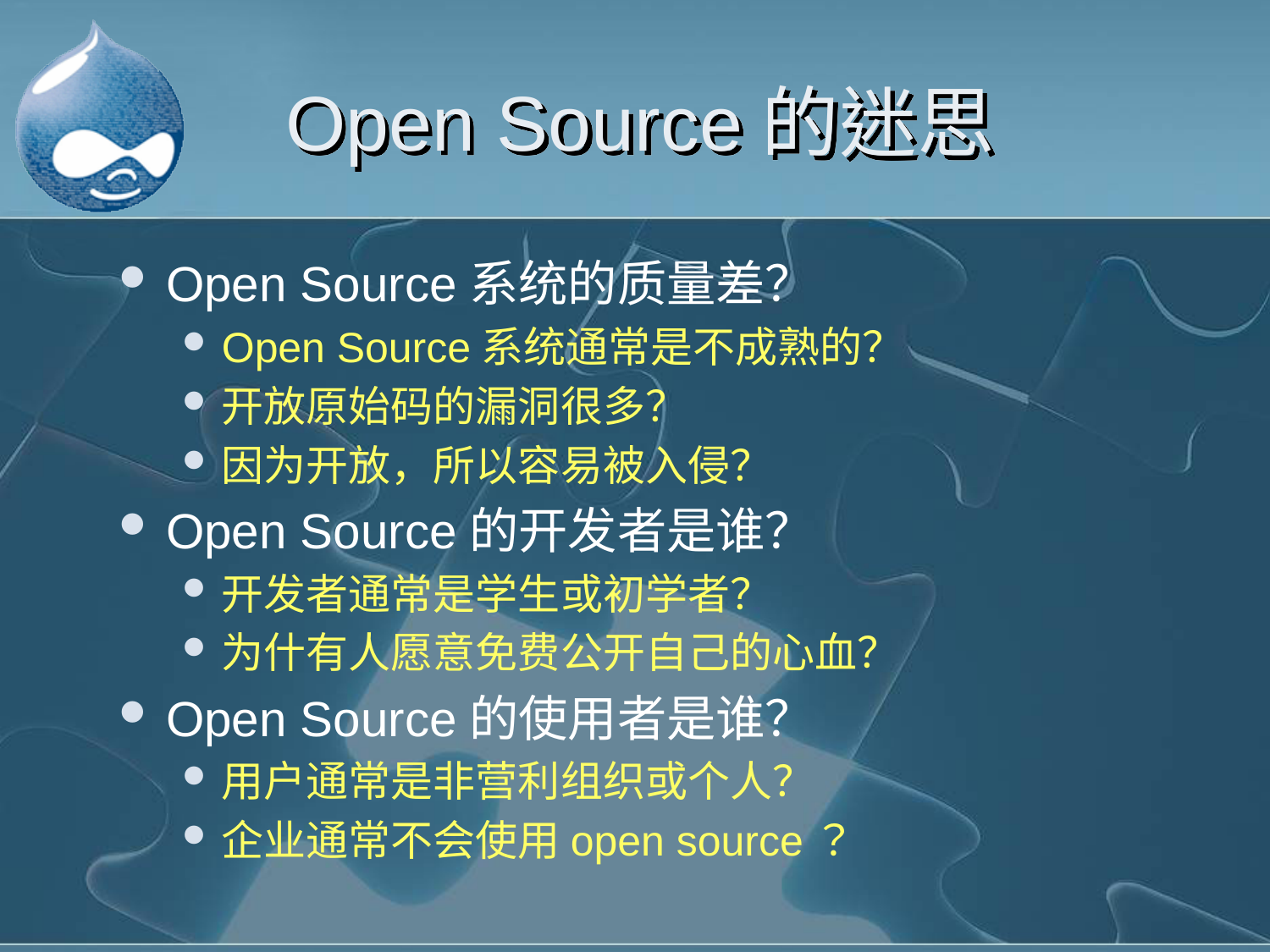

# Open Source的迷思
Open Source系统的质量差？
Open Source系统通常是不成熟的？
开放原始码的漏洞很多？
因为开放，所以容易被入侵？
Open Source的开发者是谁？
开发者通常是学生或初学者？
为什有人愿意免费公开自己的心血？
Open Source的使用者是谁？
用户通常是非营利组织或个人？
企业通常不会使用open source？